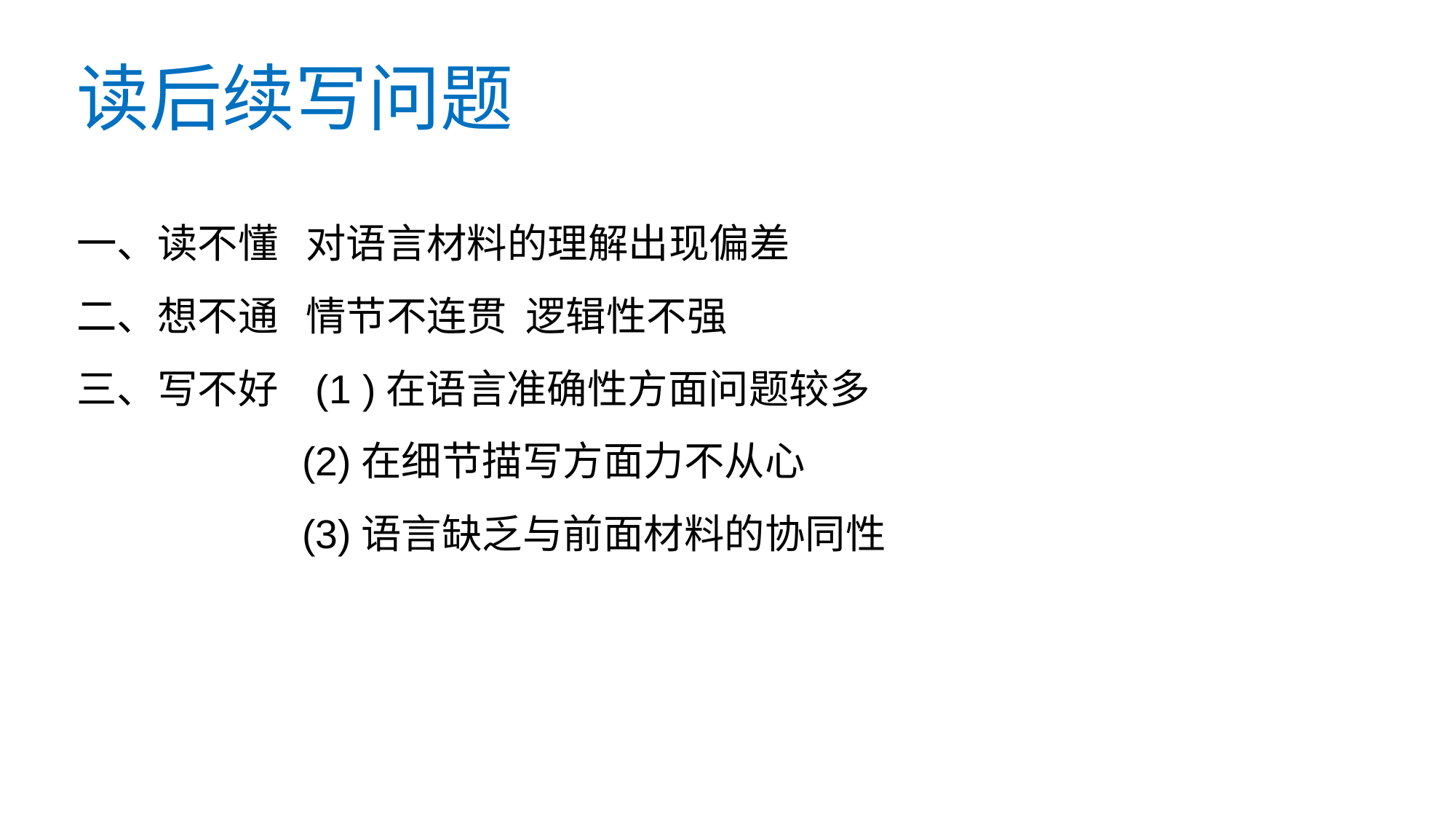

读后续写问题
一、读不懂   对语言材料的理解出现偏差
二、想不通   情节不连贯  逻辑性不强
三、写不好   (1 )在语言准确性方面问题较多
                    (2)在细节描写方面力不从心
                    (3)语言缺乏与前面材料的协同性